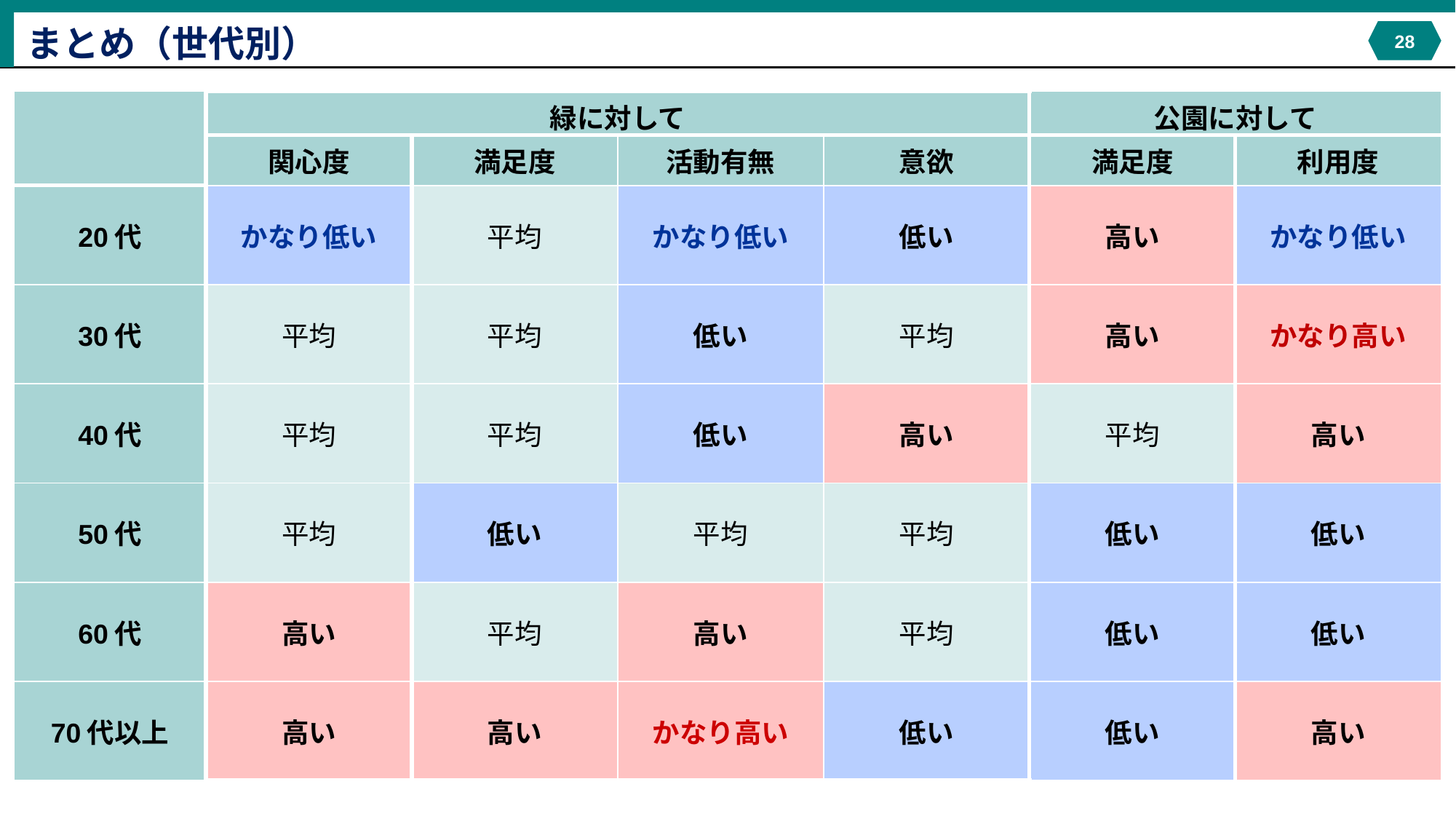

まとめ（世代別）
28
|  | 緑に対して |  |  |  | 公園に対して |  |
| --- | --- | --- | --- | --- | --- | --- |
|  | 関心度 | 満足度 | 活動有無 | 意欲 | 満足度 | 利用度 |
| 20代 | かなり低い | 平均 | かなり低い | 低い | 高い | かなり低い |
| 30代 | 平均 | 平均 | 低い | 平均 | 高い | かなり高い |
| 40代 | 平均 | 平均 | 低い | 高い | 平均 | 高い |
| 50代 | 平均 | 低い | 平均 | 平均 | 低い | 低い |
| 60代 | 高い | 平均 | 高い | 平均 | 低い | 低い |
| 70代以上 | 高い | 高い | かなり高い | 低い | 低い | 高い |